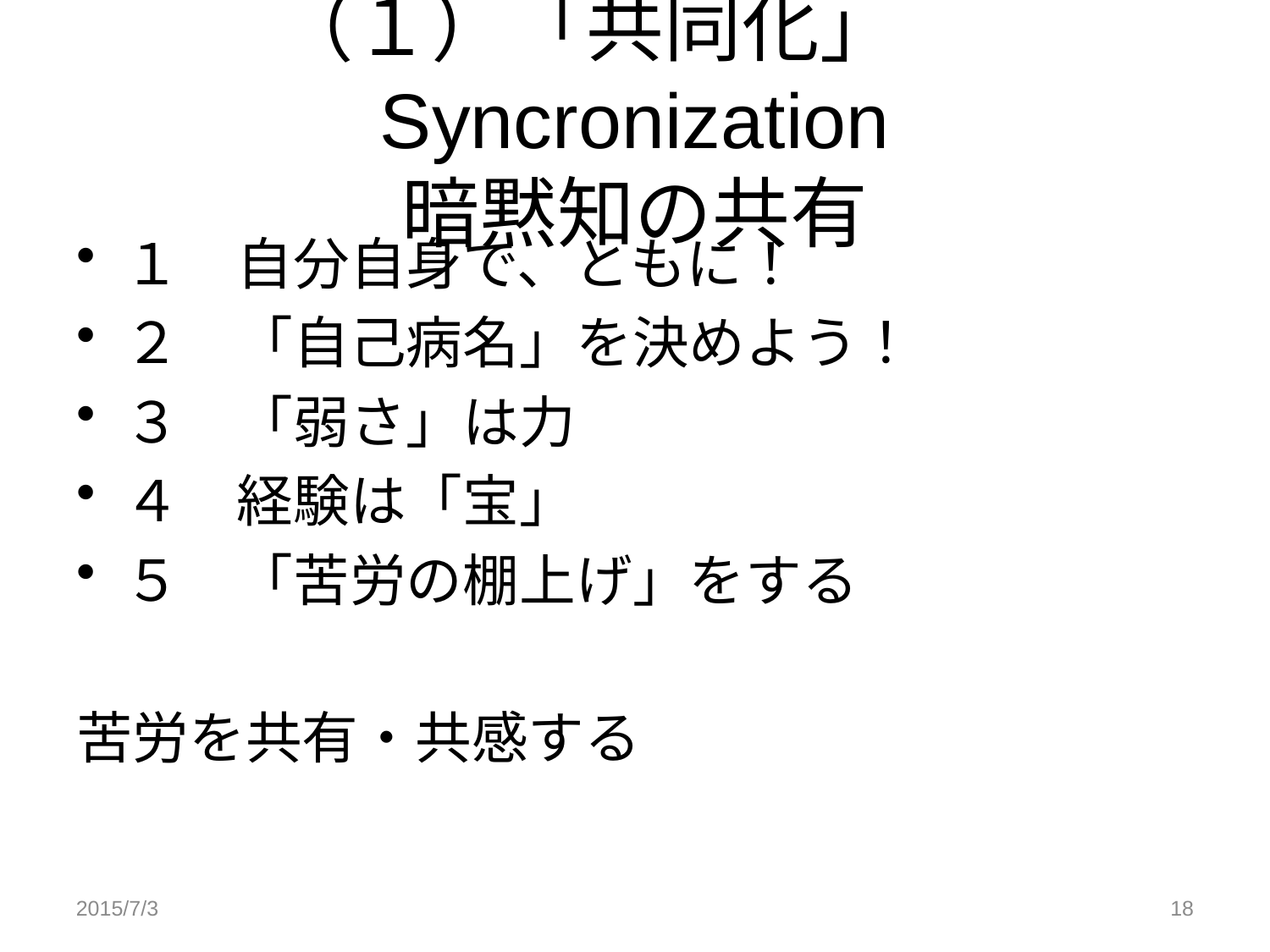

（１）「共同化」　Syncronization
暗黙知の共有
１　自分自身で、ともに！
２　「自己病名」を決めよう！
３　「弱さ」は力
４　経験は「宝」
５　「苦労の棚上げ」をする

苦労を共有・共感する

2015/7/3
18